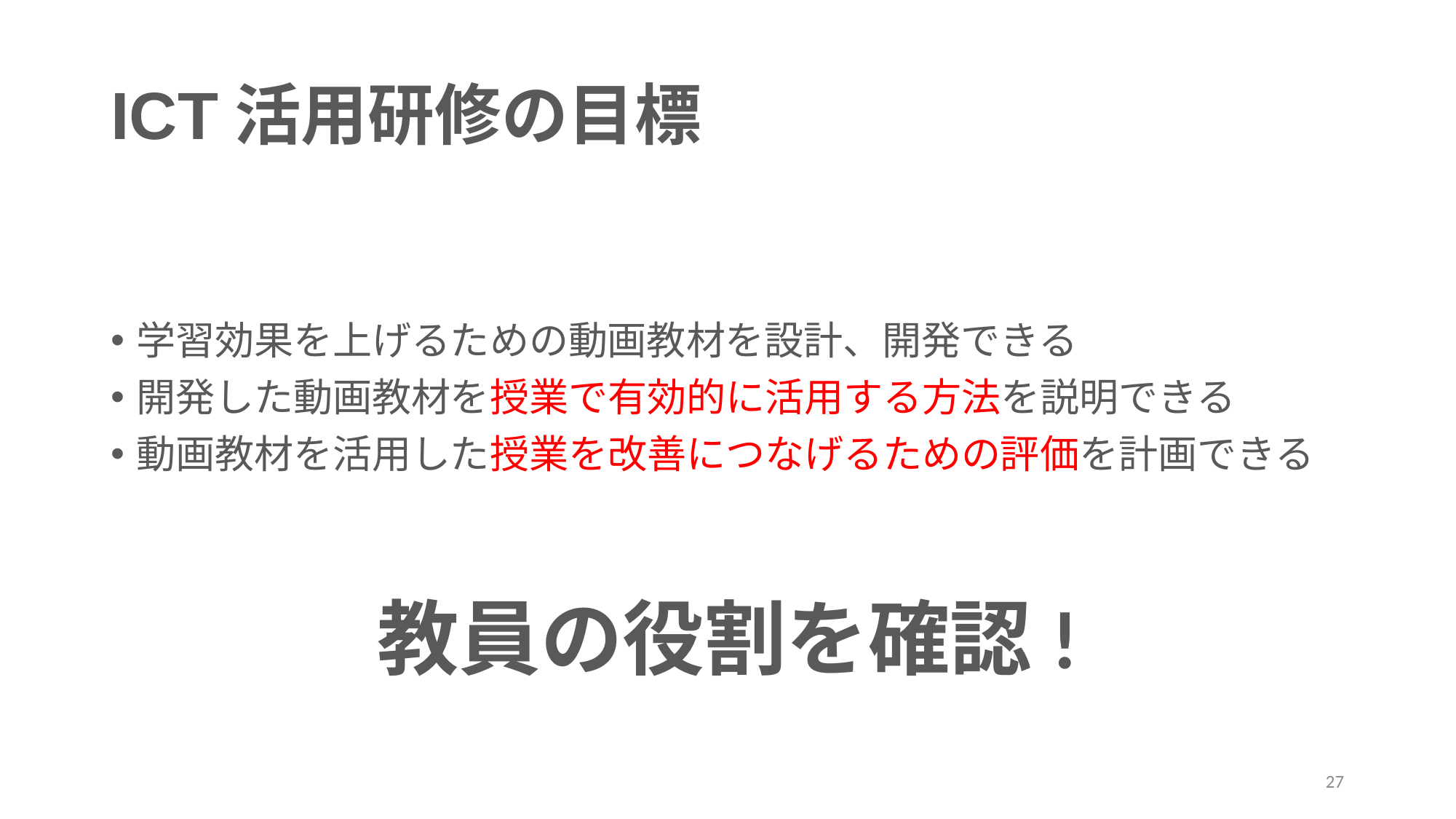

# ICT活用研修の目標
学習効果を上げるための動画教材を設計、開発できる
開発した動画教材を授業で有効的に活用する方法を説明できる
動画教材を活用した授業を改善につなげるための評価を計画できる
教員の役割を確認!
27